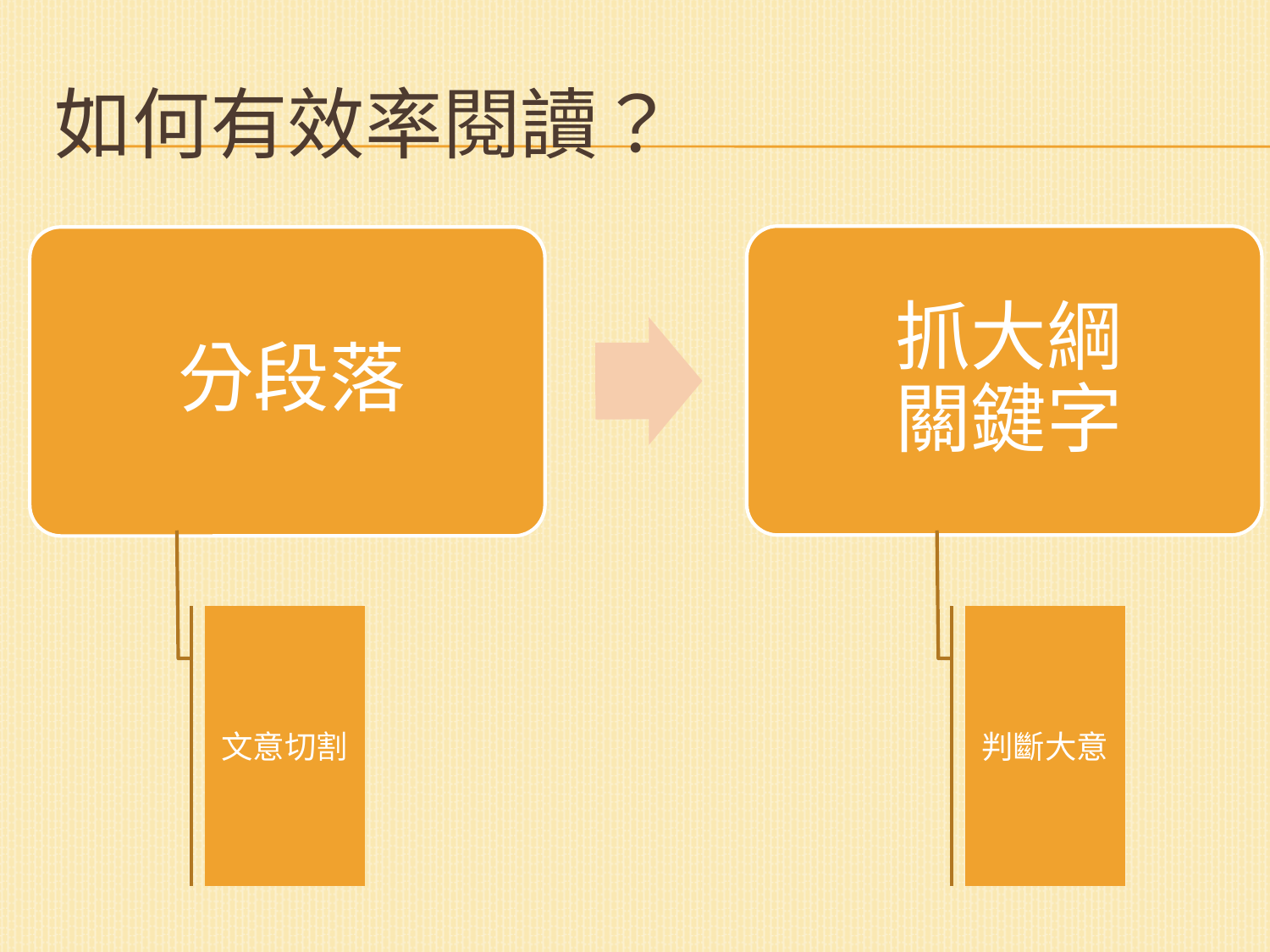

# 如何有效率閱讀？
分段落

抓大綱
關鍵字

文意切割
判斷大意